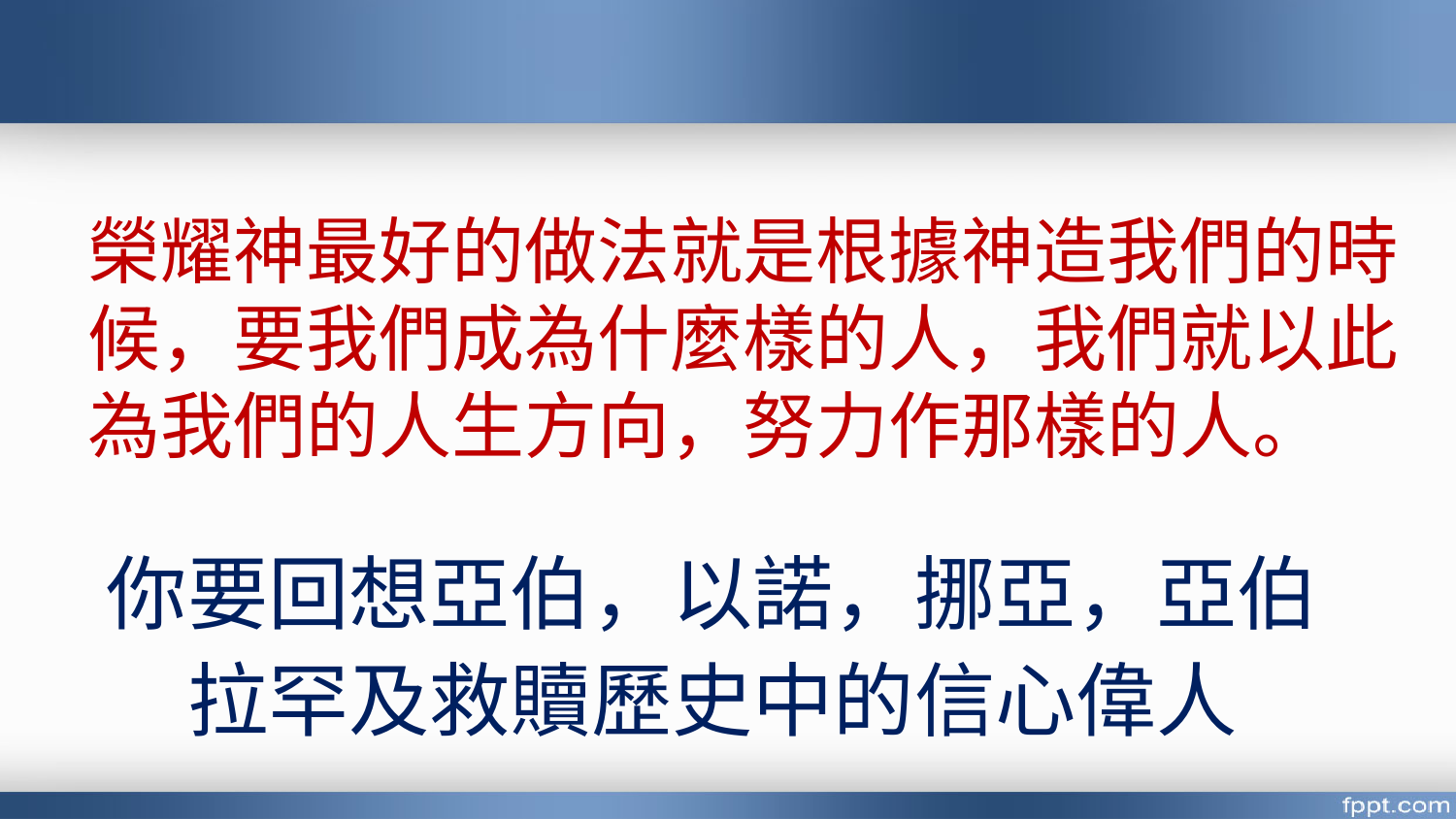

榮耀神最好的做法就是根據神造我們的時候，要我們成為什麼樣的人，我們就以此為我們的人生方向，努力作那樣的人。
# 你要回想亞伯，以諾，挪亞，亞伯拉罕及救贖歷史中的信心偉人